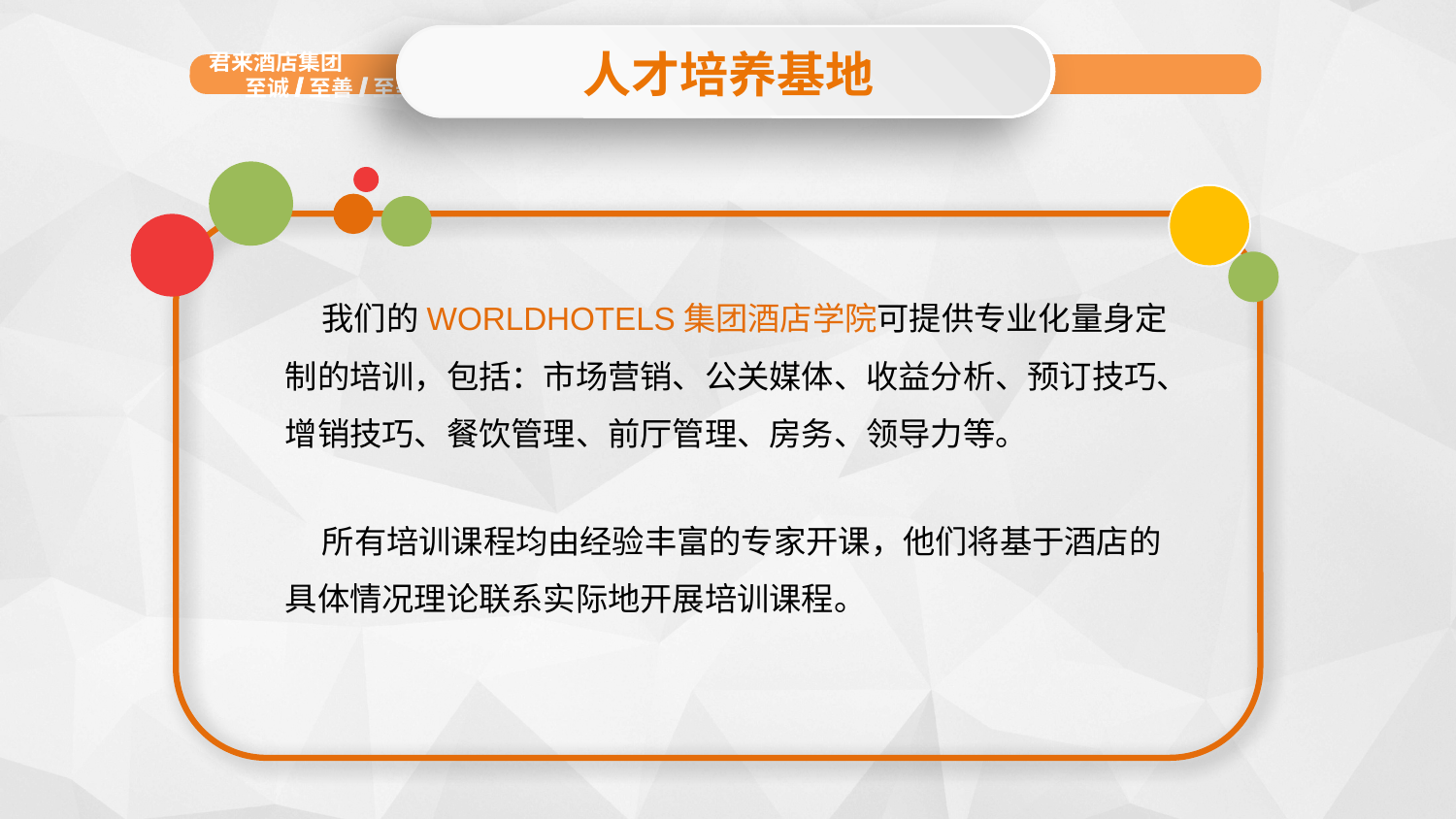

人才培养基地

君来酒店集团                                                                                                                                                                                        至诚/至善/至美

    我们的WORLDHOTELS集团酒店学院可提供专业化量身定制的培训，包括：市场营销、公关媒体、收益分析、预订技巧、增销技巧、餐饮管理、前厅管理、房务、领导力等。
    所有培训课程均由经验丰富的专家开课，他们将基于酒店的具体情况理论联系实际地开展培训课程。